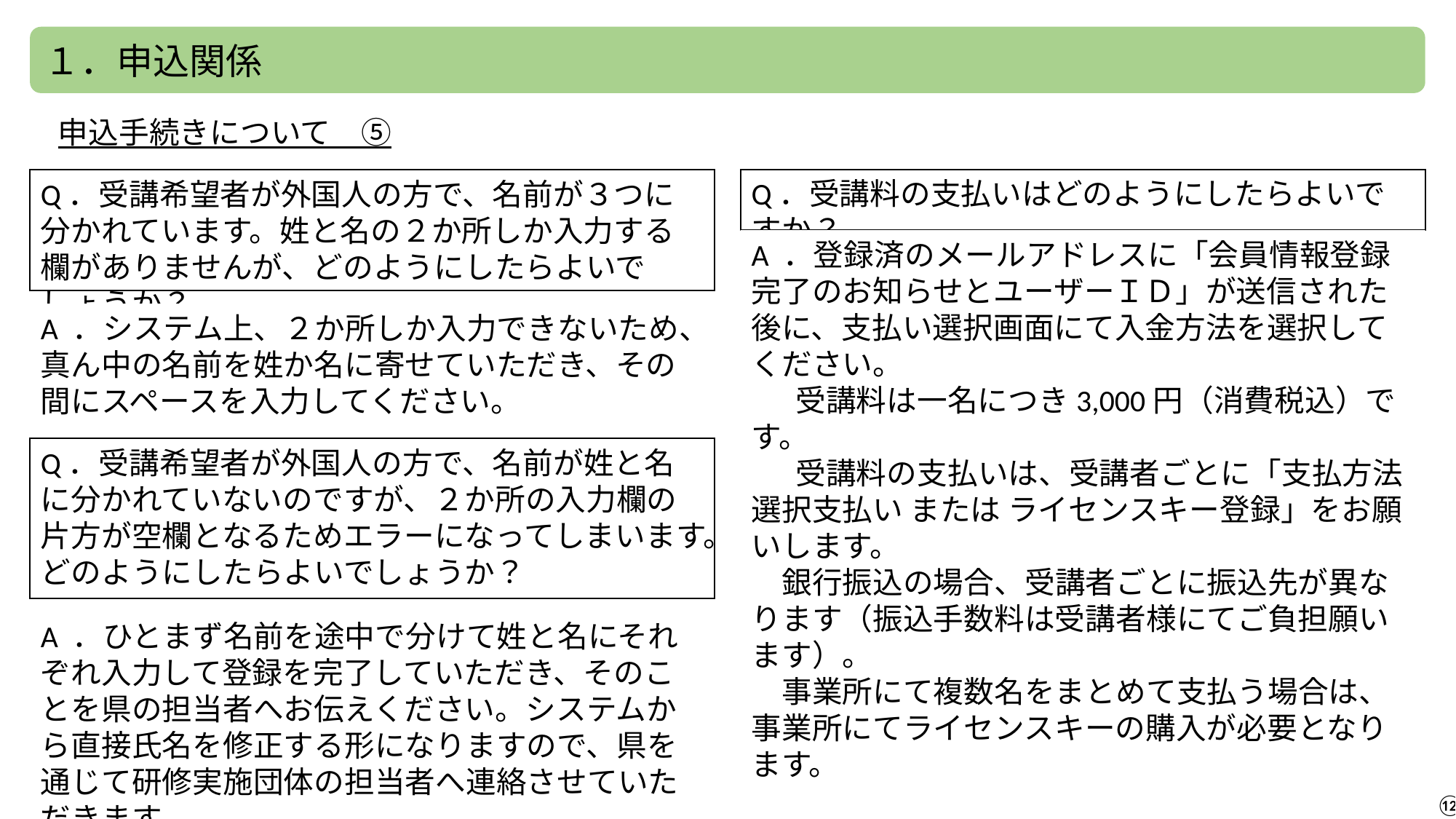

１．申込関係
申込手続きについて　⑤
Q．受講料の支払いはどのようにしたらよいですか？
Q．受講希望者が外国人の方で、名前が３つに分かれています。姓と名の２か所しか入力する欄がありませんが、どのようにしたらよいでしょうか？
A ．登録済のメールアドレスに「会員情報登録完了のお知らせとユーザーＩＤ」が送信された後に、支払い選択画面にて入金方法を選択してください。
 　受講料は一名につき3,000円（消費税込）です。
 　受講料の支払いは、受講者ごとに「支払方法選択支払い または ライセンスキー登録」をお願いします。
　銀行振込の場合、受講者ごとに振込先が異なります（振込手数料は受講者様にてご負担願います）。
　事業所にて複数名をまとめて支払う場合は、事業所にてライセンスキーの購入が必要となります。

詳しくは、認知症介護基礎研修 eラーニングのご案内 (https://kiso-elearning.jp)　受講までの手続き３STEP　STEP３受講料の支払いをする　「注意と詳細はこちら」をご参照ください。
A ．システム上、２か所しか入力できないため、真ん中の名前を姓か名に寄せていただき、その間にスペースを入力してください。
Q．受講希望者が外国人の方で、名前が姓と名に分かれていないのですが、２か所の入力欄の片方が空欄となるためエラーになってしまいます。どのようにしたらよいでしょうか？
A ．ひとまず名前を途中で分けて姓と名にそれぞれ入力して登録を完了していただき、そのことを県の担当者へお伝えください。システムから直接氏名を修正する形になりますので、県を通じて研修実施団体の担当者へ連絡させていただきます。
⑫